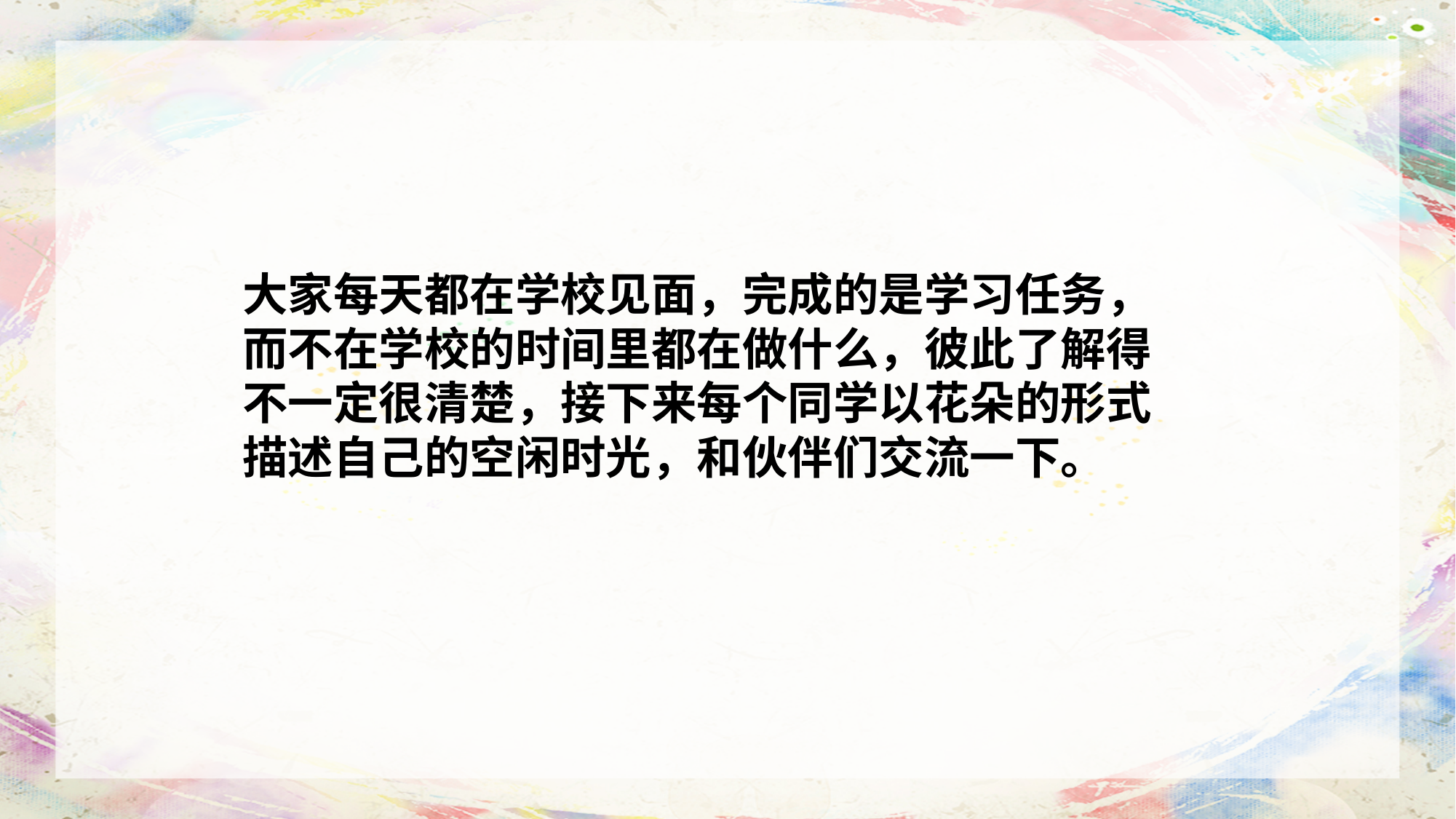

大家每天都在学校见面，完成的是学习任务，而不在学校的时间里都在做什么，彼此了解得不一定很清楚，接下来每个同学以花朵的形式描述自己的空闲时光，和伙伴们交流一下。